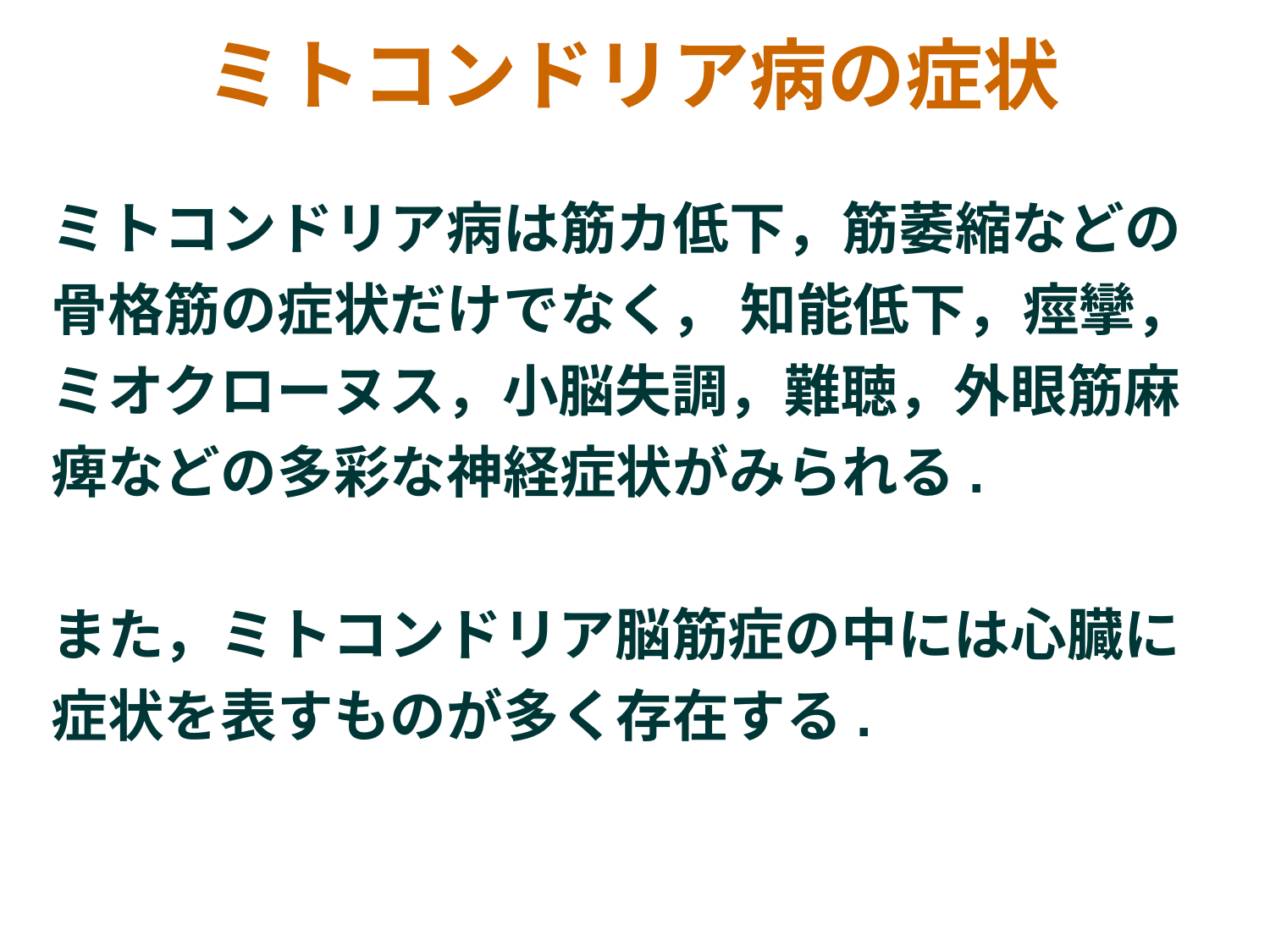

ミトコンドリア病の症状
ミトコンドリア病は筋カ低下，筋萎縮などの骨格筋の症状だけでなく， 知能低下，痙攣，ミオクローヌス，小脳失調，難聴，外眼筋麻痺などの多彩な神経症状がみられる.

また，ミトコンドリア脳筋症の中には心臓に症状を表すものが多く存在する.